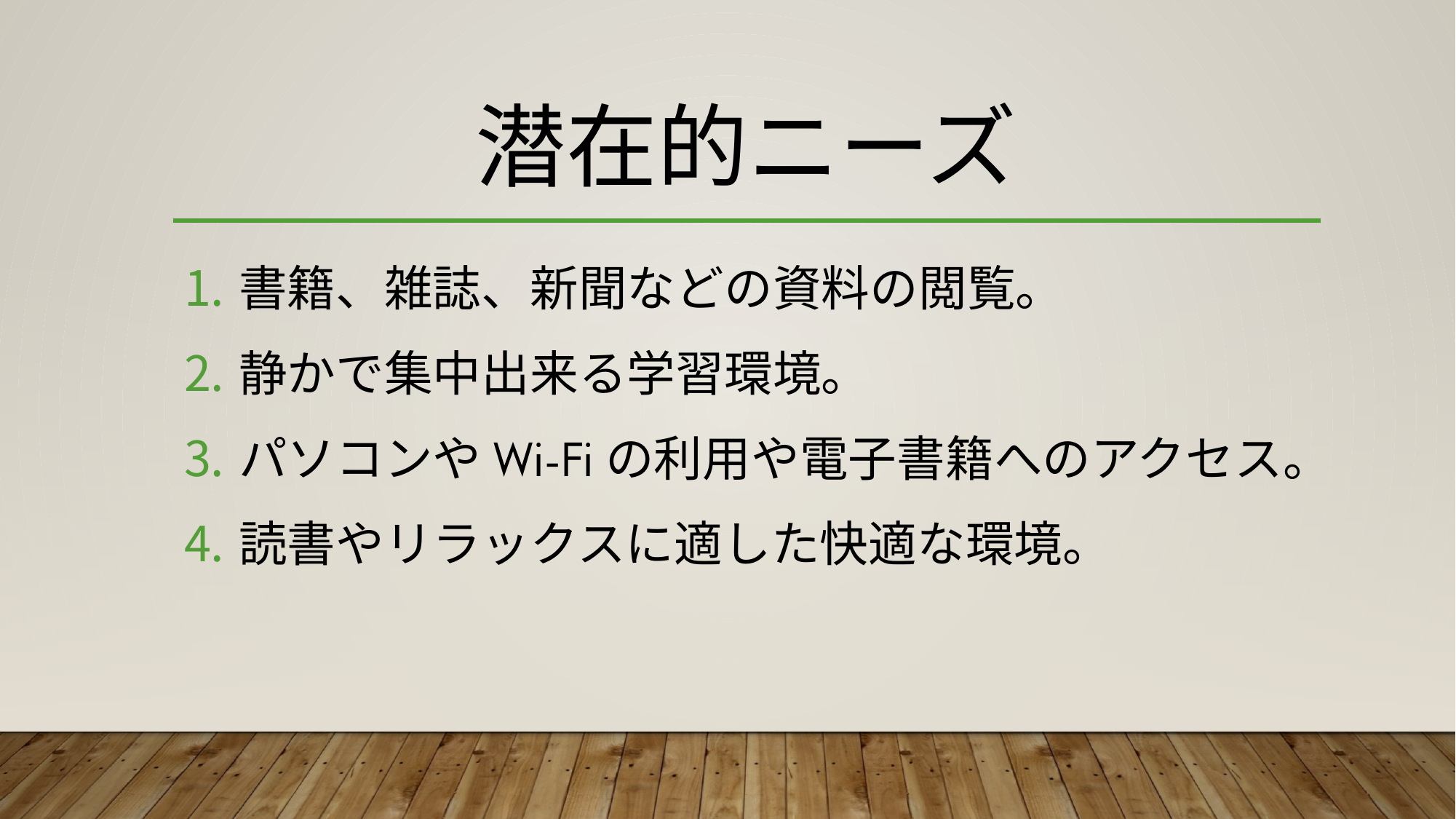

# 潜在的ニーズ
書籍、雑誌、新聞などの資料の閲覧。
静かで集中出来る学習環境。
パソコンやWi-Fiの利用や電子書籍へのアクセス。
読書やリラックスに適した快適な環境。